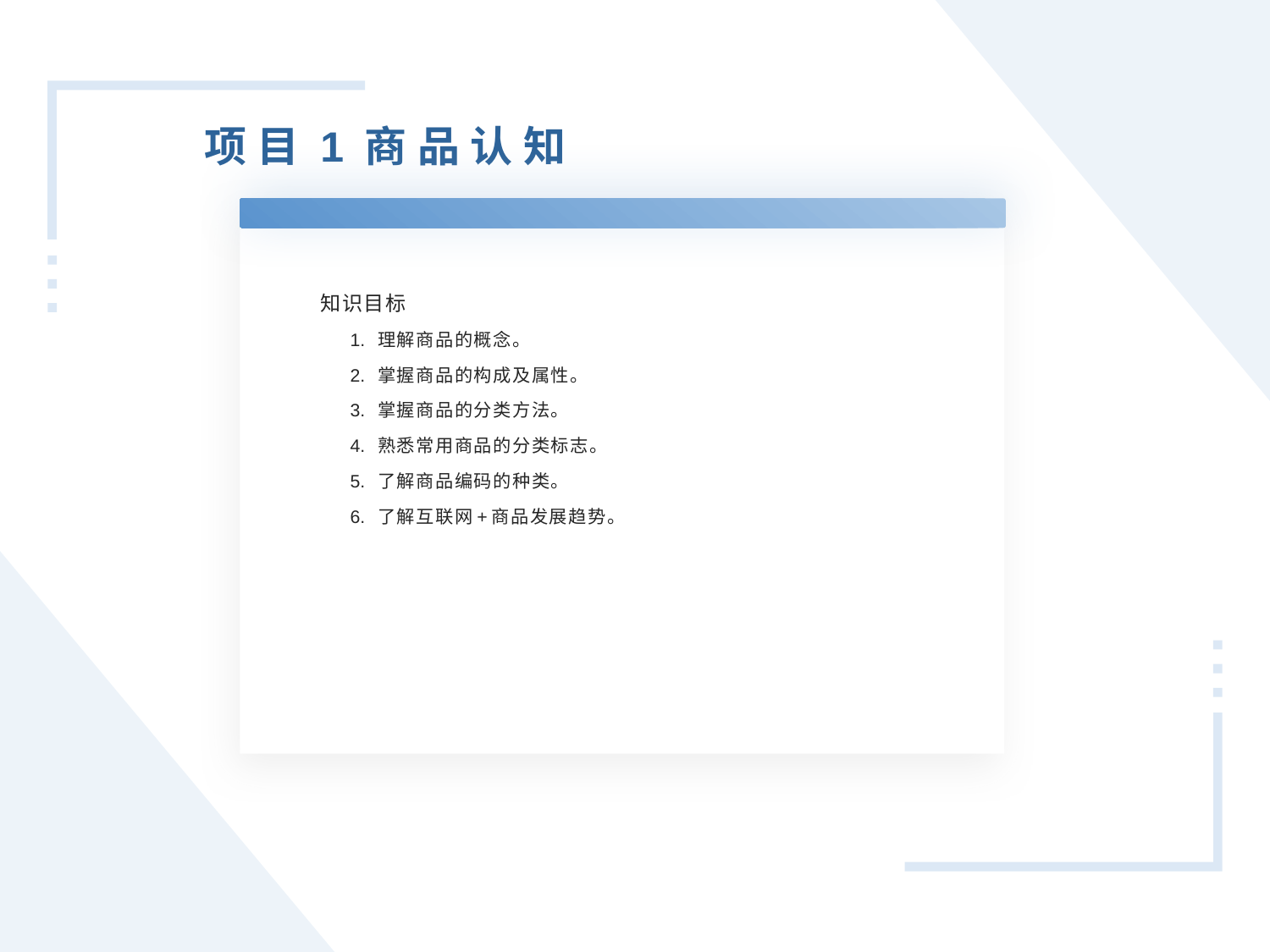

项目1商品认知

知识目标
理解商品的概念。
掌握商品的构成及属性。
掌握商品的分类方法。
熟悉常用商品的分类标志。
了解商品编码的种类。
了解互联网+商品发展趋势。